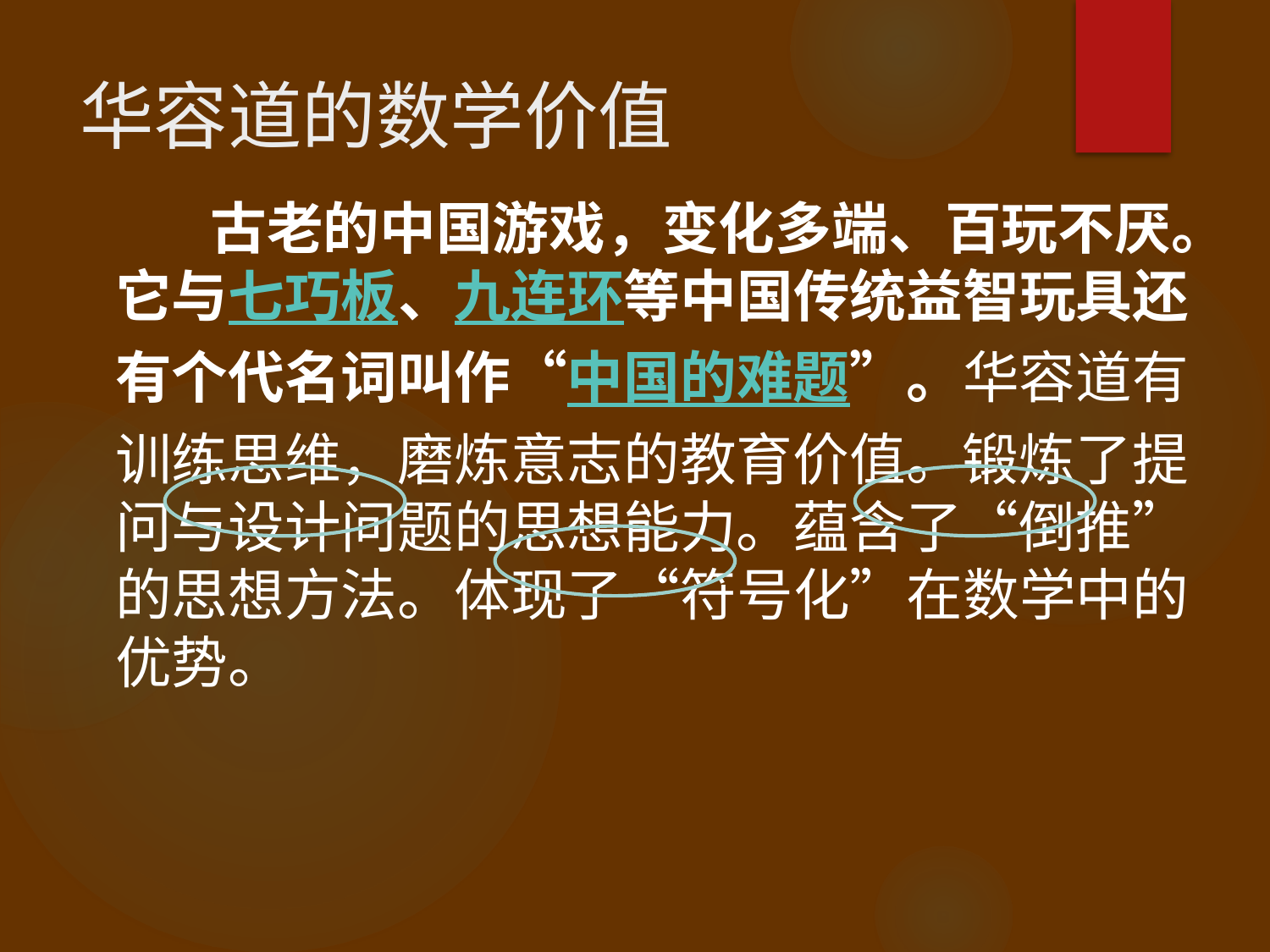

华容道的数学价值
          古老的中国游戏，变化多端、百玩不厌。它与七巧板、九连环等中国传统益智玩具还有个代名词叫作“中国的难题”。华容道有训练思维，磨炼意志的教育价值。锻炼了提问与设计问题的思想能力。蕴含了“倒推”的思想方法。体现了“符号化”在数学中的优势。